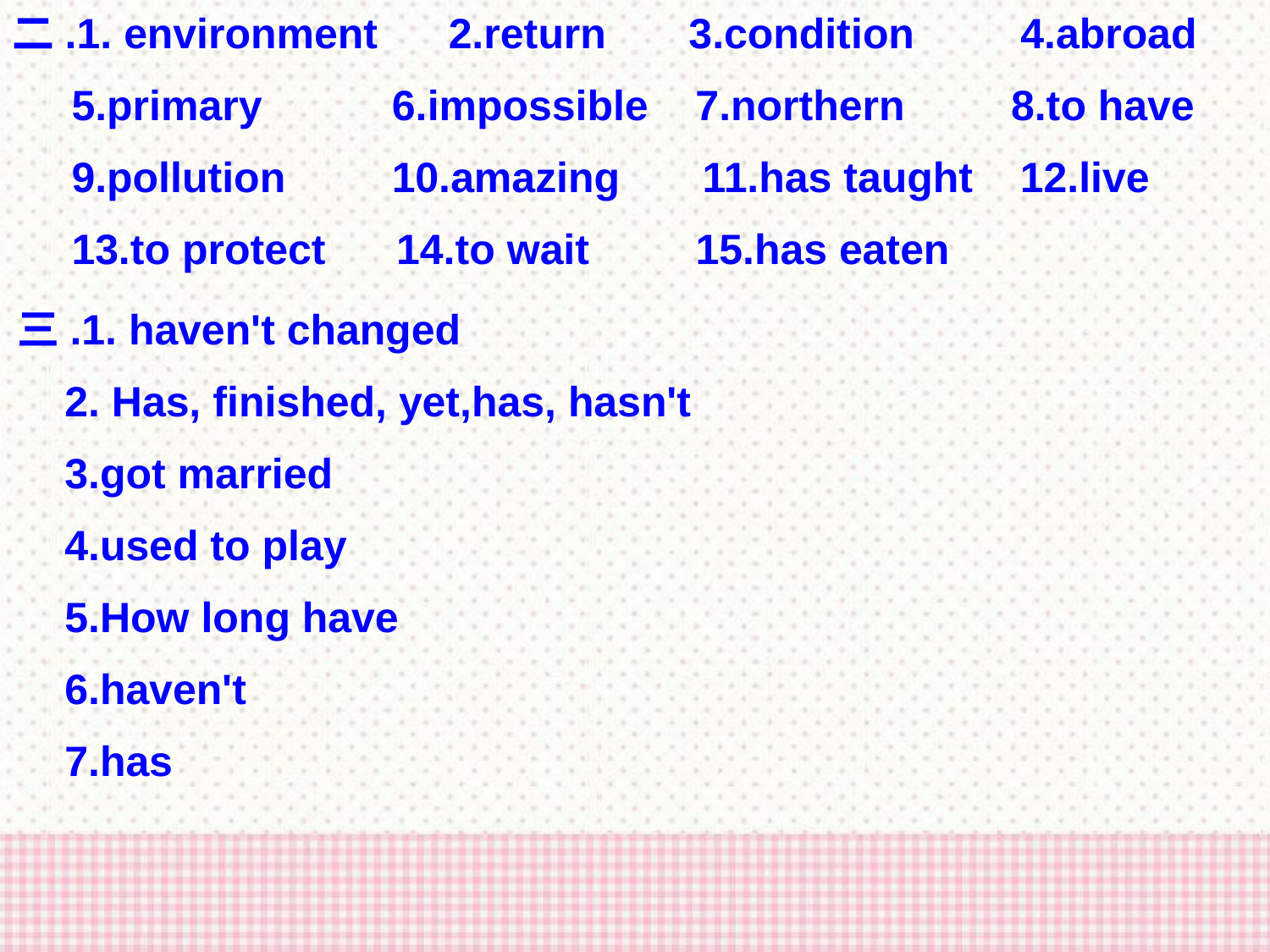

二.1. environment      2.return       3.condition         4.abroad
     5.primary           6.impossible    7.northern         8.to have
     9.pollution         10.amazing       11.has taught    12.live
     13.to protect      14.to wait         15.has eaten

三.1. haven't changed
    2. Has, finished, yet,has, hasn't
    3.got married
    4.used to play
    5.How long have
    6.haven't
    7.has